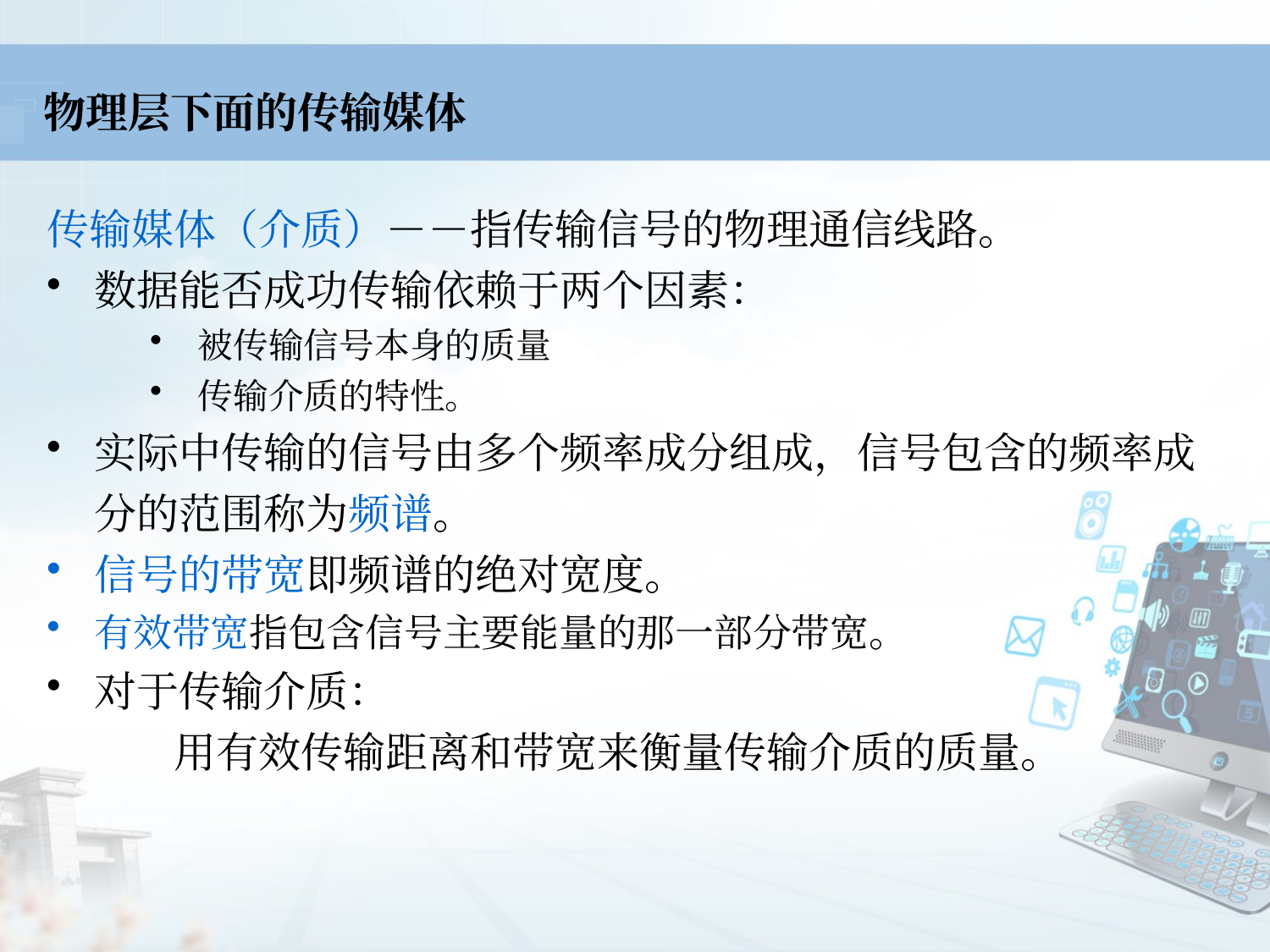

# 物理层下面的传输媒体
传输媒体（介质）－－指传输信号的物理通信线路。
数据能否成功传输依赖于两个因素：
被传输信号本身的质量
传输介质的特性。
实际中传输的信号由多个频率成分组成，信号包含的频率成分的范围称为频谱。
信号的带宽即频谱的绝对宽度。
有效带宽指包含信号主要能量的那一部分带宽。
对于传输介质：
　　　用有效传输距离和带宽来衡量传输介质的质量。